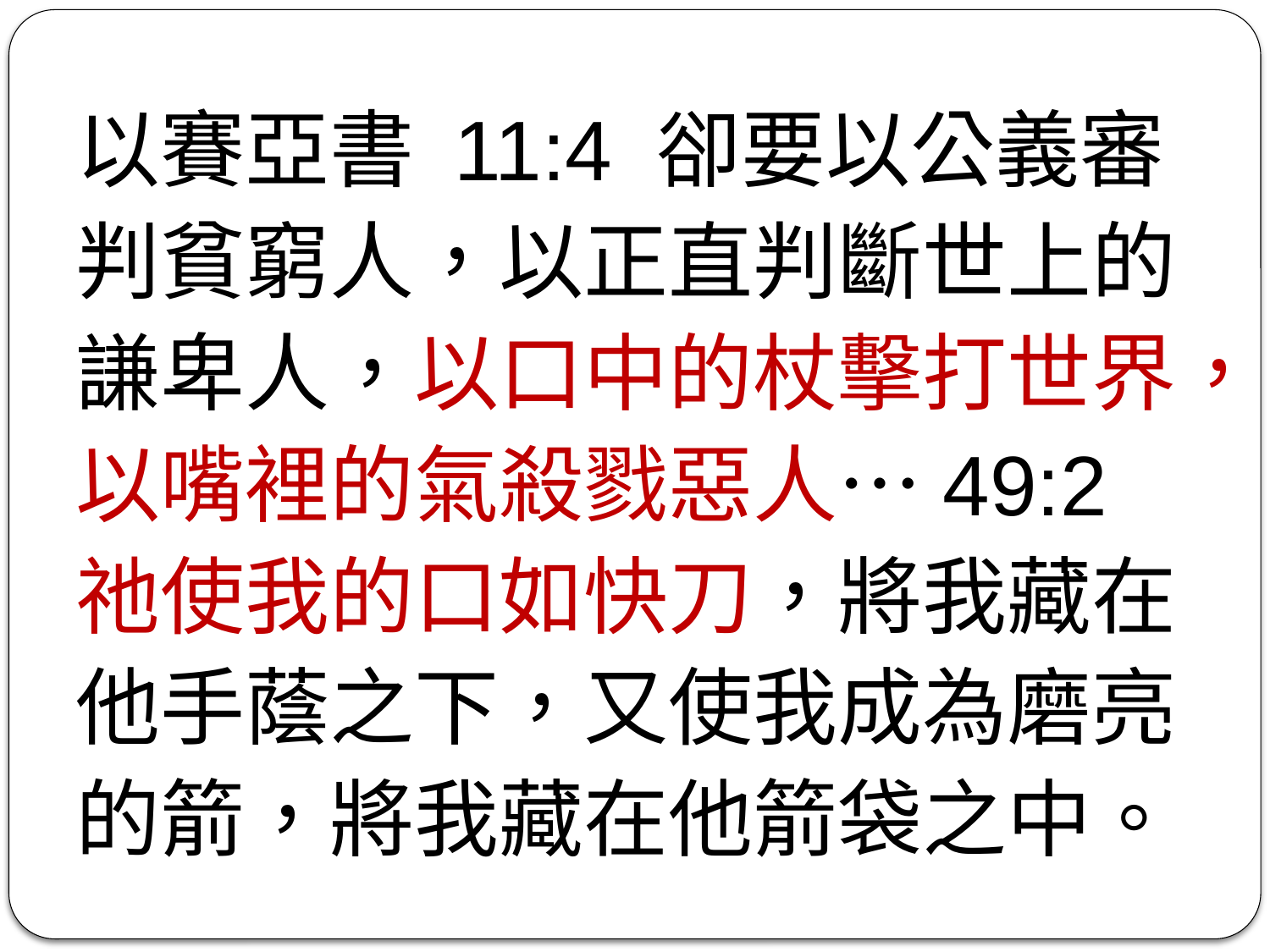

以賽亞書 11:4 卻要以公義審判貧窮人，以正直判斷世上的謙卑人，以口中的杖擊打世界，以嘴裡的氣殺戮惡人…49:2 祂使我的口如快刀，將我藏在他手蔭之下，又使我成為磨亮的箭，將我藏在他箭袋之中。